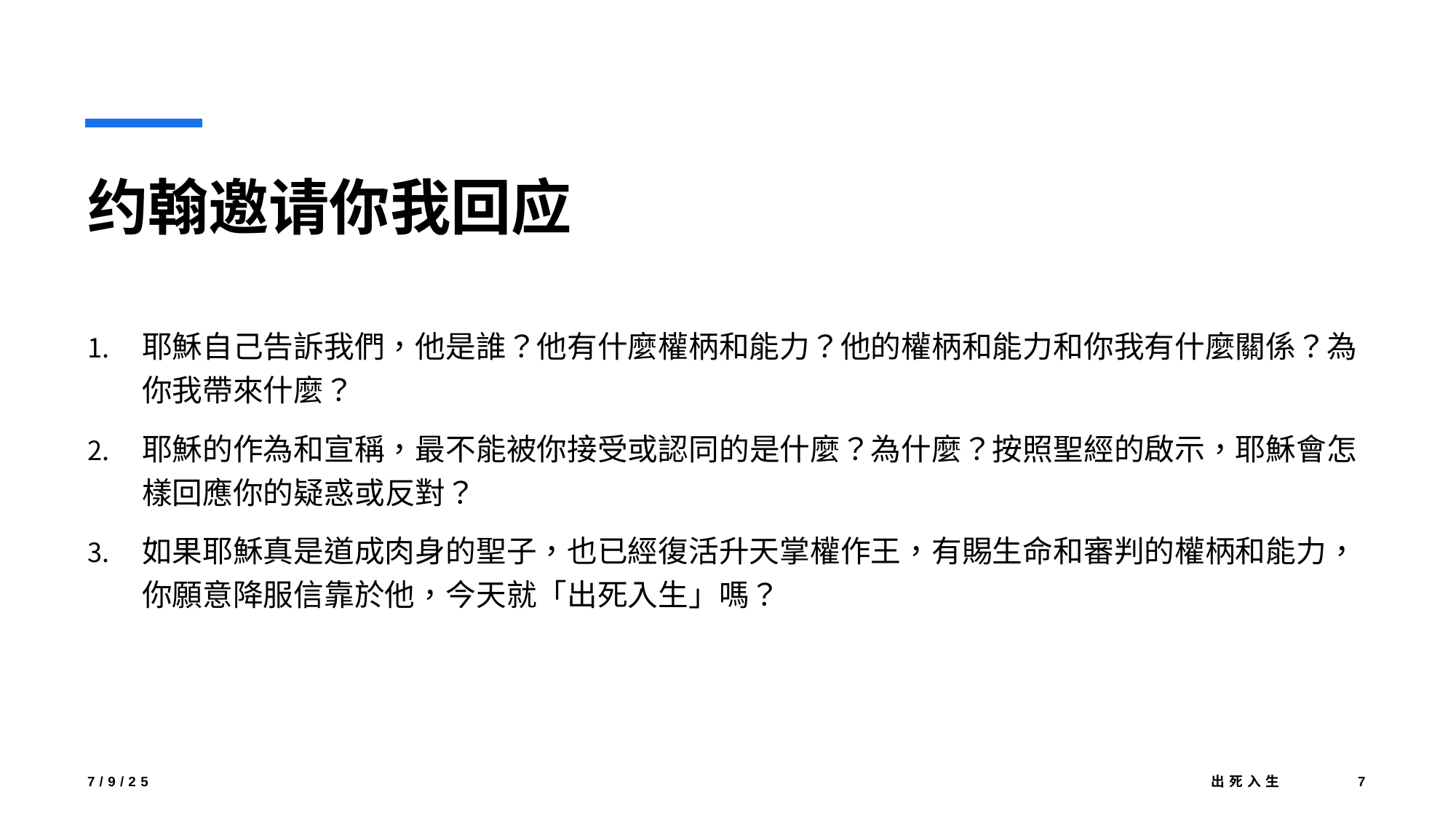

# 约翰邀请你我回应
耶穌自己告訴我們，他是誰？他有什麼權柄和能力？他的權柄和能力和你我有什麼關係？為你我帶來什麼？
耶穌的作為和宣稱，最不能被你接受或認同的是什麼？為什麼？按照聖經的啟示，耶穌會怎樣回應你的疑惑或反對？
如果耶穌真是道成肉身的聖子，也已經復活升天掌權作王，有賜生命和審判的權柄和能力，你願意降服信靠於他，今天就「出死入生」嗎？
7/9/25
出死入生
7